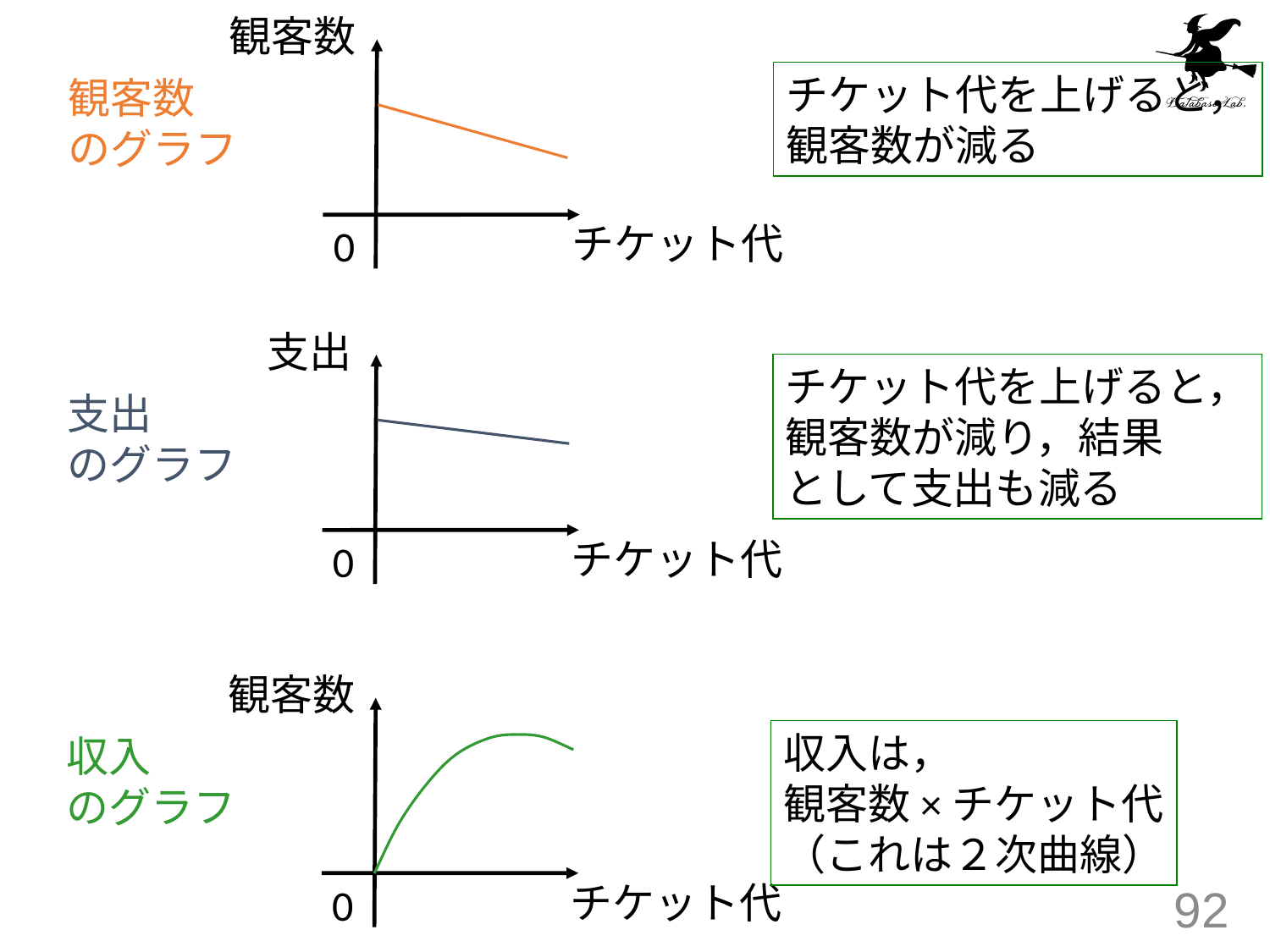

観客数

チケット代を上げると，
観客数が減る
観客数
のグラフ

チケット代
0

支出
チケット代を上げると，
観客数が減り，結果
として支出も減る

支出
のグラフ

チケット代
0

観客数

収入は，
観客数×チケット代
（これは２次曲線）
収入
のグラフ

チケット代
0

92